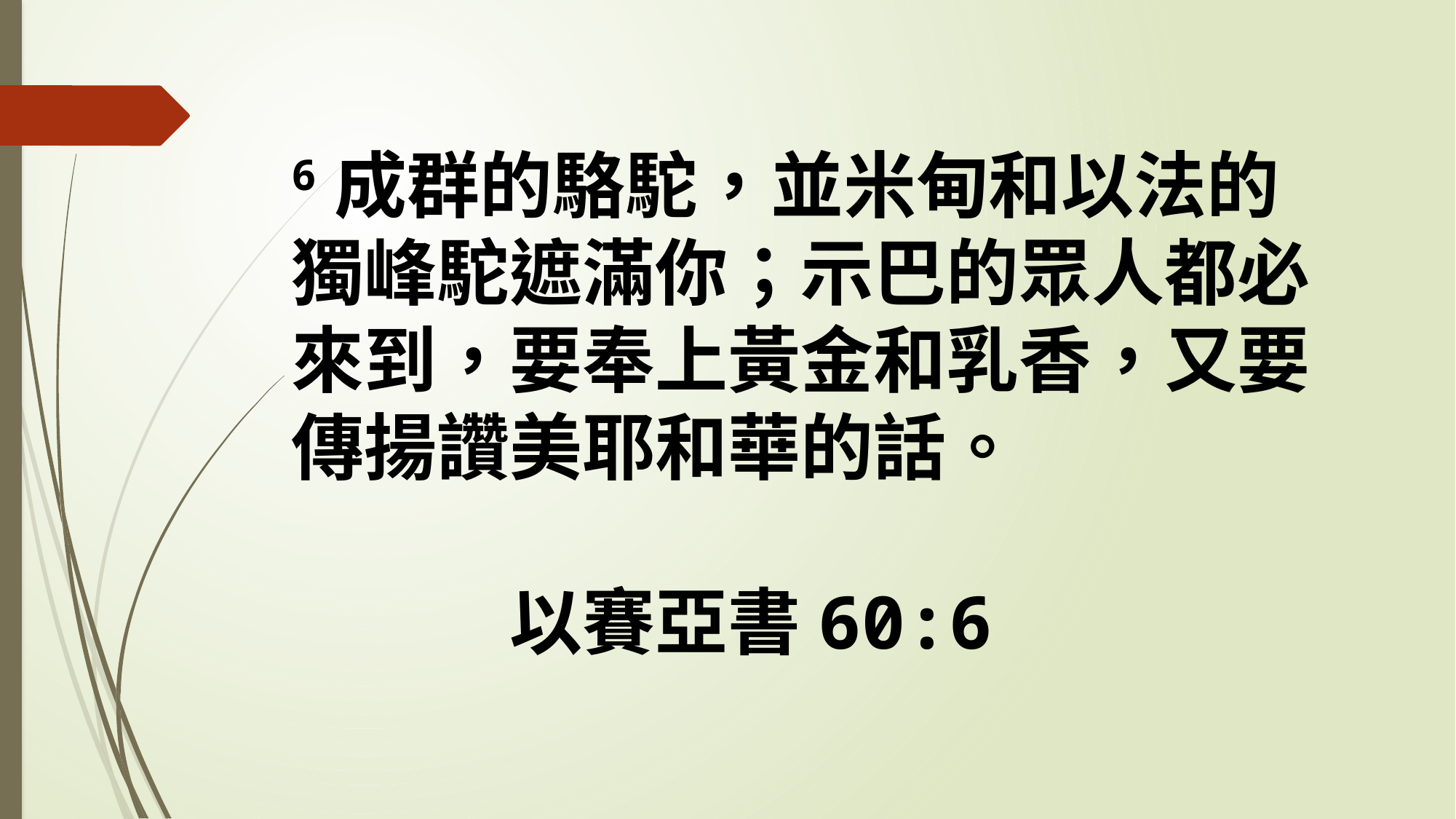

6成群的駱駝，並米甸和以法的獨峰駝遮滿你；示巴的眾人都必來到，要奉上黃金和乳香，又要傳揚讚美耶和華的話。
											以賽亞書60:6